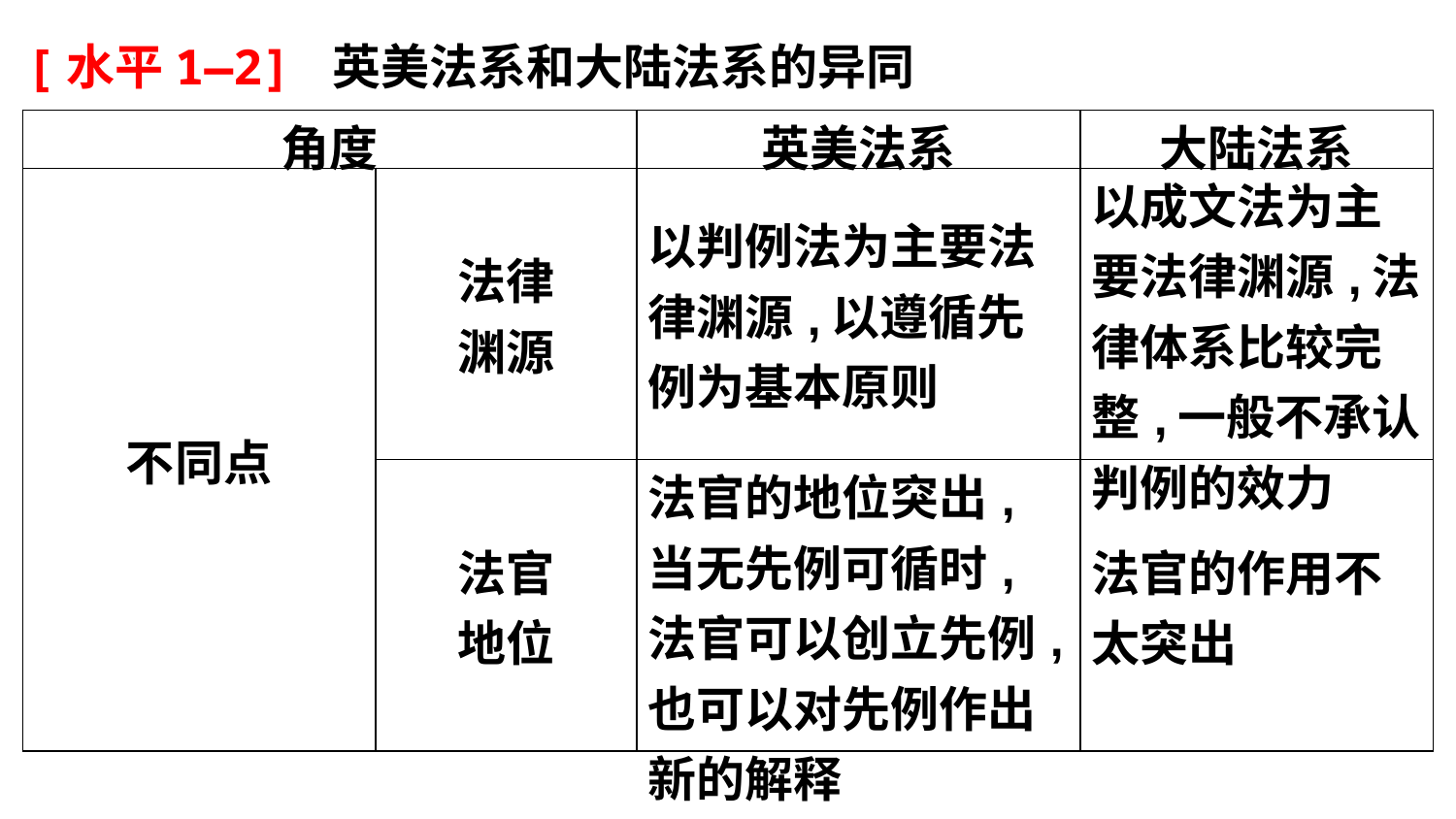

[水平1—2] 英美法系和大陆法系的异同
| 角度 |  | 英美法系 | 大陆法系 |
| --- | --- | --- | --- |
| 不同点 | 法律 渊源 | 以判例法为主要法律渊源,以遵循先例为基本原则 | 以成文法为主要法律渊源,法律体系比较完整,一般不承认判例的效力 |
|  | 法官 地位 | 法官的地位突出,当无先例可循时,法官可以创立先例,也可以对先例作出新的解释 | 法官的作用不太突出 |